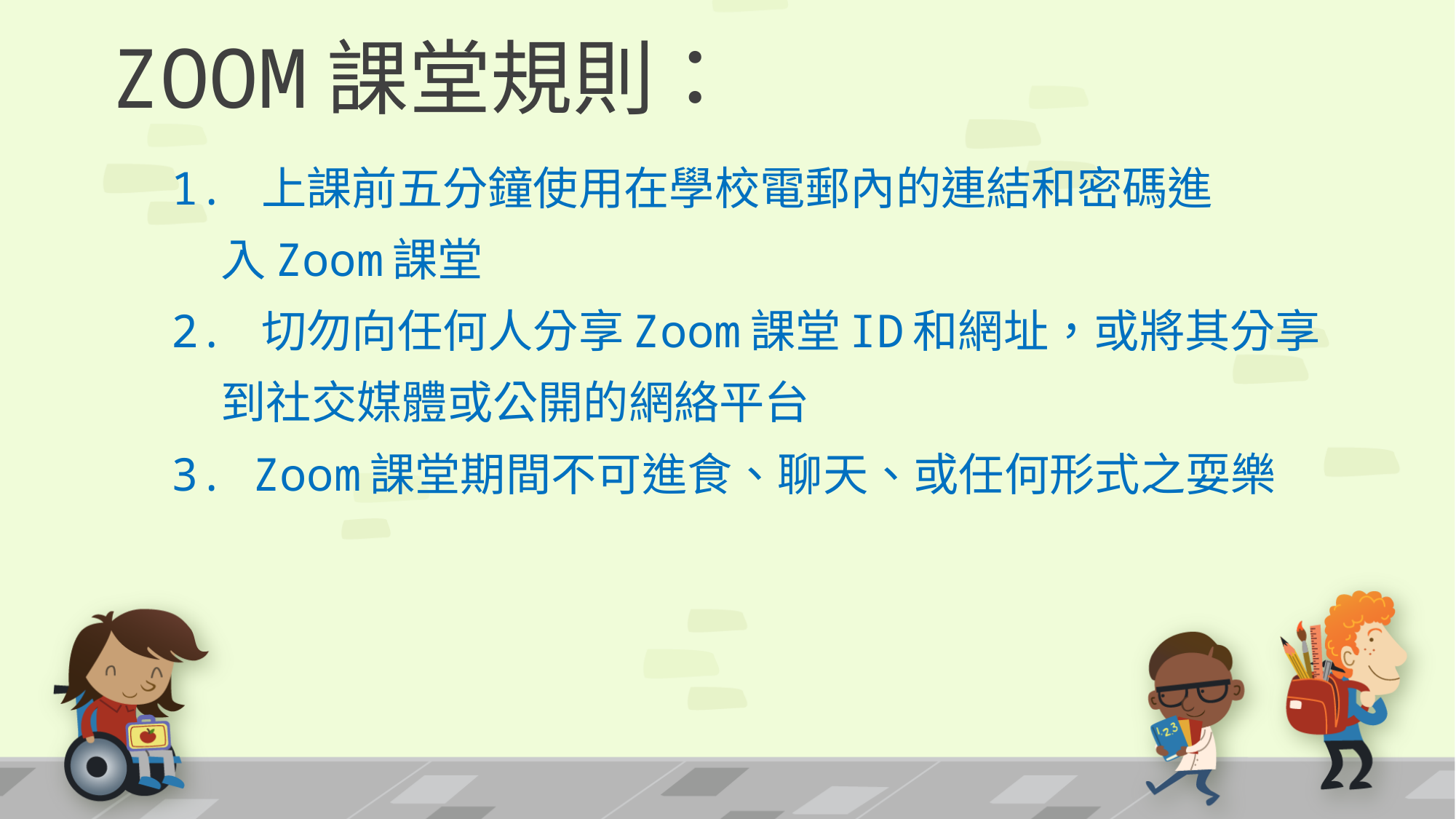

# ZOOM課堂規則：
1. 上課前五分鐘使用在學校電郵內的連結和密碼進
    入Zoom課堂
2. 切勿向任何人分享Zoom課堂ID和網址，或將其分享
    到社交媒體或公開的網絡平台
3. Zoom課堂期間不可進食、聊天、或任何形式之耍樂